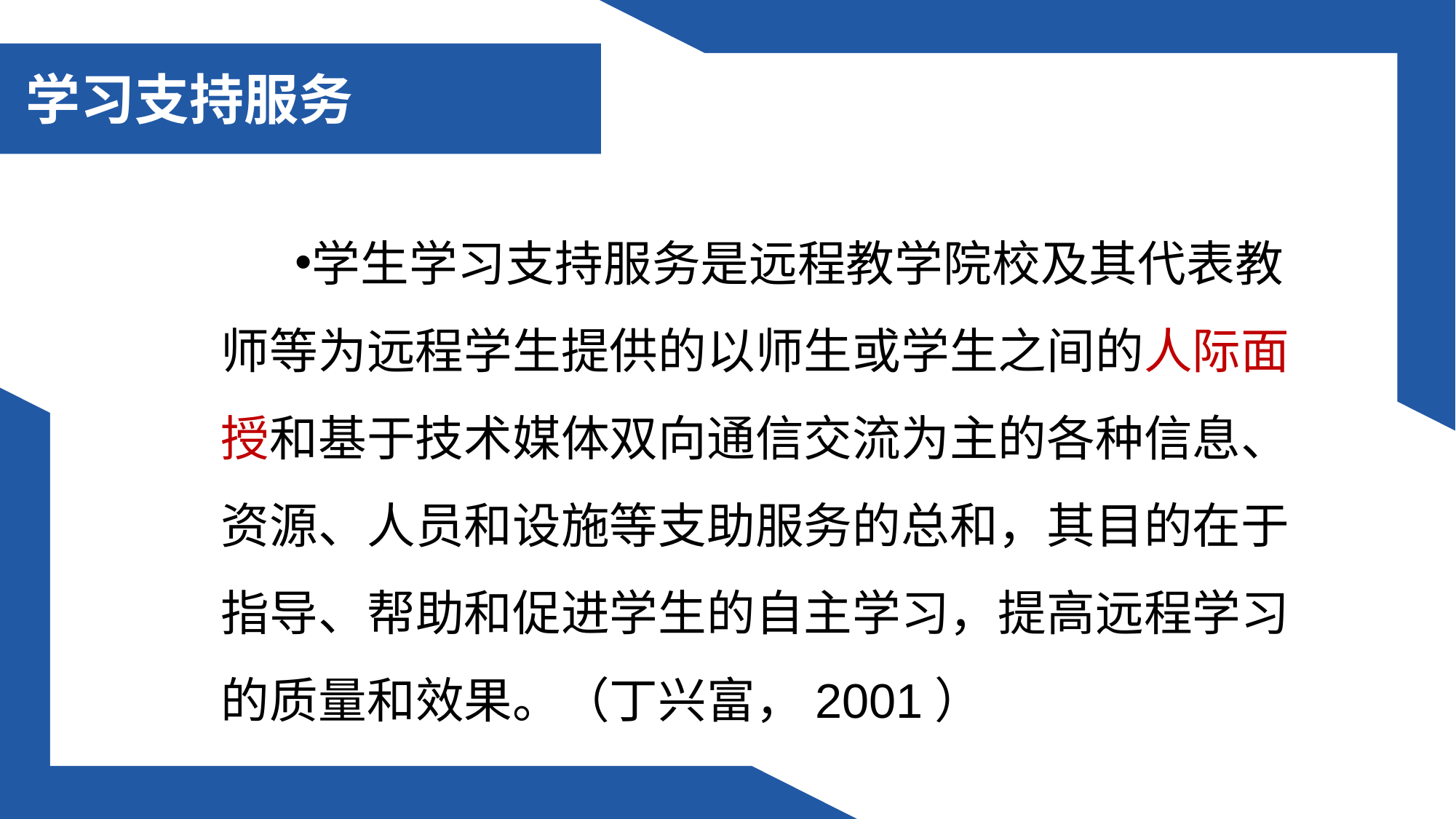

学习支持服务

学生学习支持服务是远程教学院校及其代表教师等为远程学生提供的以师生或学生之间的人际面授和基于技术媒体双向通信交流为主的各种信息、资源、人员和设施等支助服务的总和，其目的在于指导、帮助和促进学生的自主学习，提高远程学习的质量和效果。（丁兴富，2001）